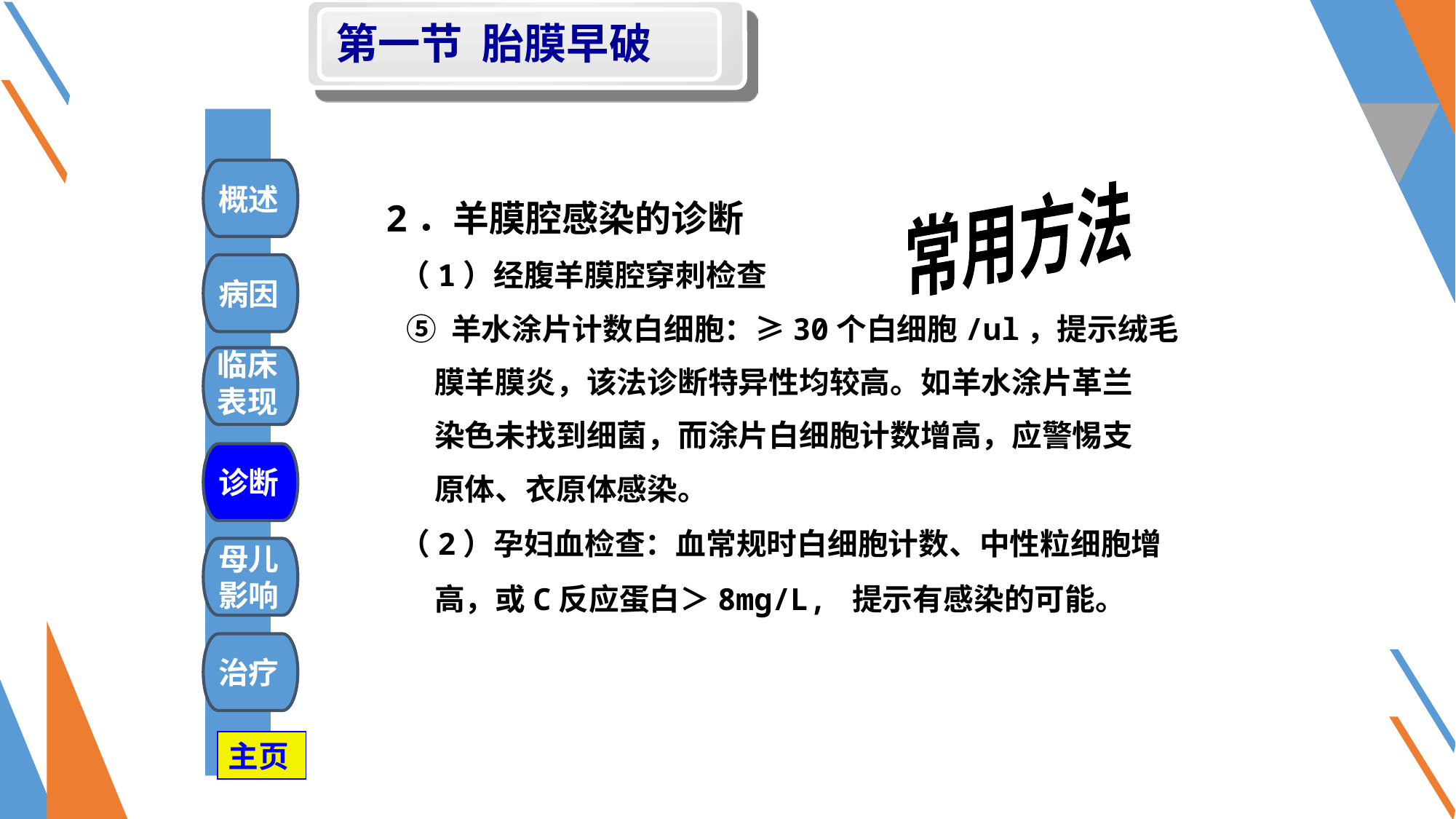

第一节  胎膜早破

#

概述

2．羊膜腔感染的诊断
 （1）经腹羊膜腔穿刺检查
   ⑤ 羊水涂片计数白细胞：≥30个白细胞/ul，提示绒毛
      膜羊膜炎，该法诊断特异性均较高。如羊水涂片革兰
      染色未找到细菌，而涂片白细胞计数增高，应警惕支
      原体、衣原体感染。
 （2）孕妇血检查：血常规时白细胞计数、中性粒细胞增
      高，或C反应蛋白＞8mg/L, 提示有感染的可能。

常用方法
病因
临床
表现

诊断
母儿
影响
治疗
主页